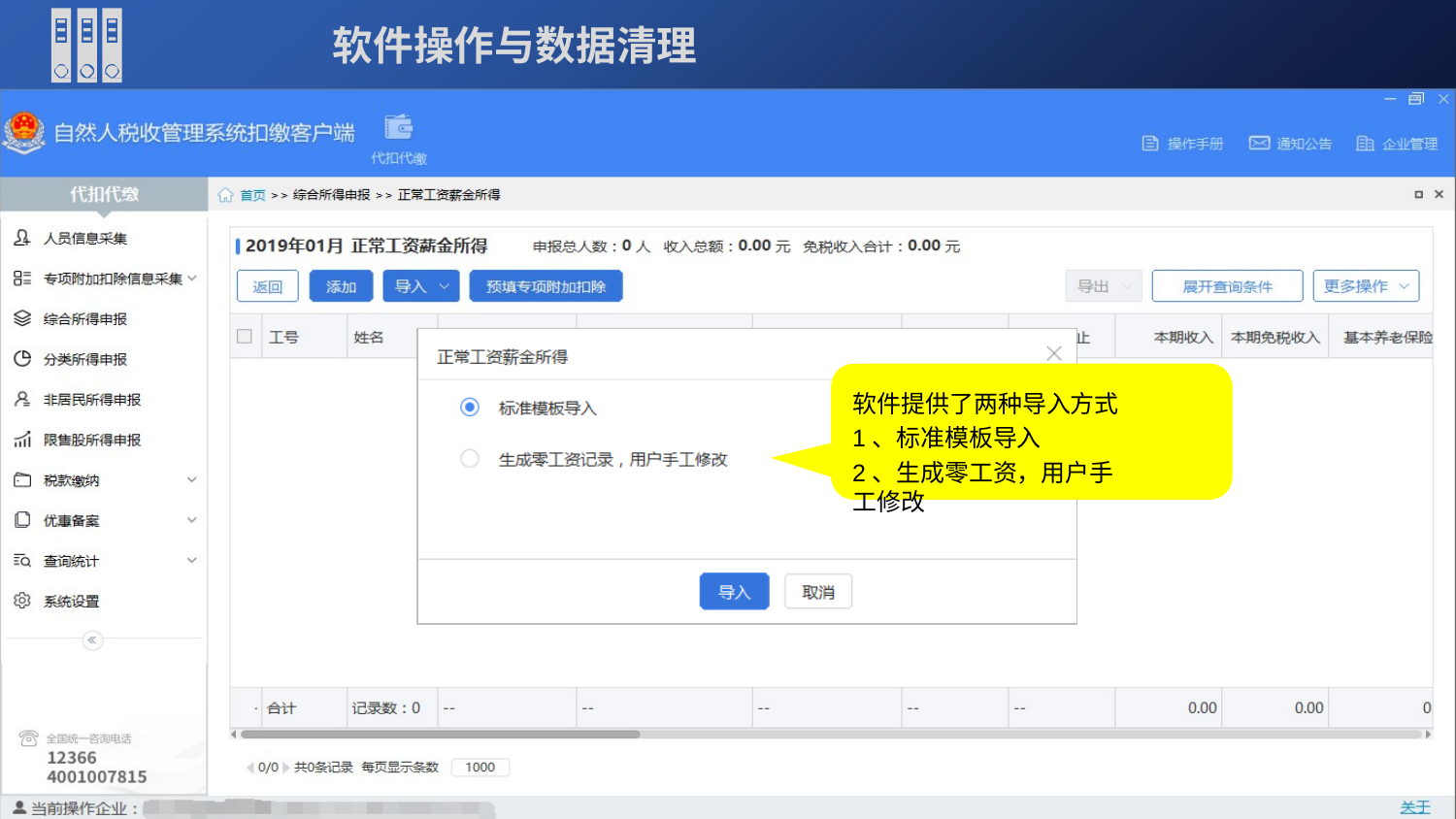

软件操作与数据清理

软件提供了两种导入方式 1、标准模板导入
2、生成零工资，用户手工修改